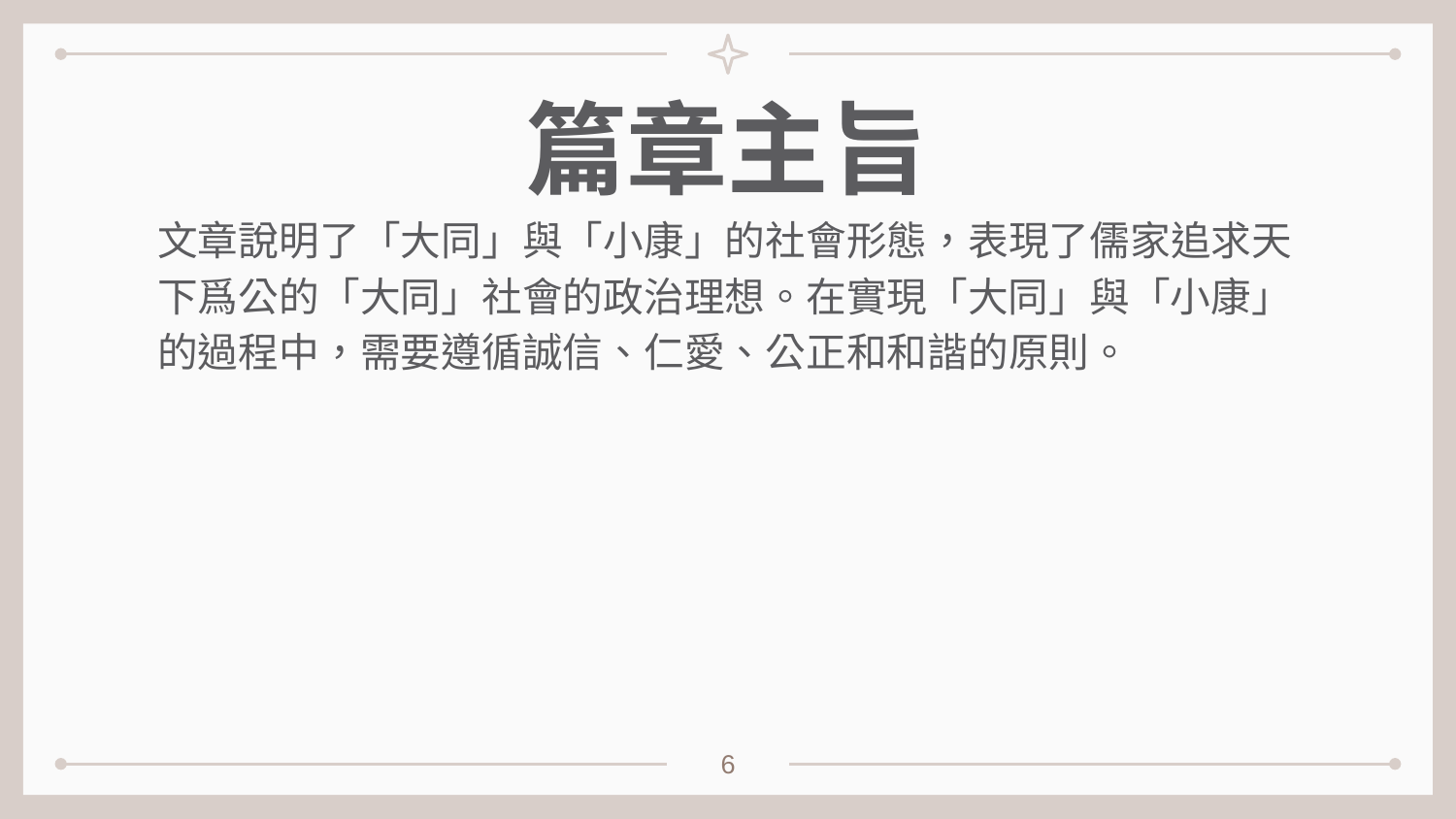

# 篇章主旨
文章說明了「大同」與「小康」的社會形態，表現了儒家追求天下爲公的「大同」社會的政治理想。在實現「大同」與「小康」的過程中，需要遵循誠信、仁愛、公正和和諧的原則。
6